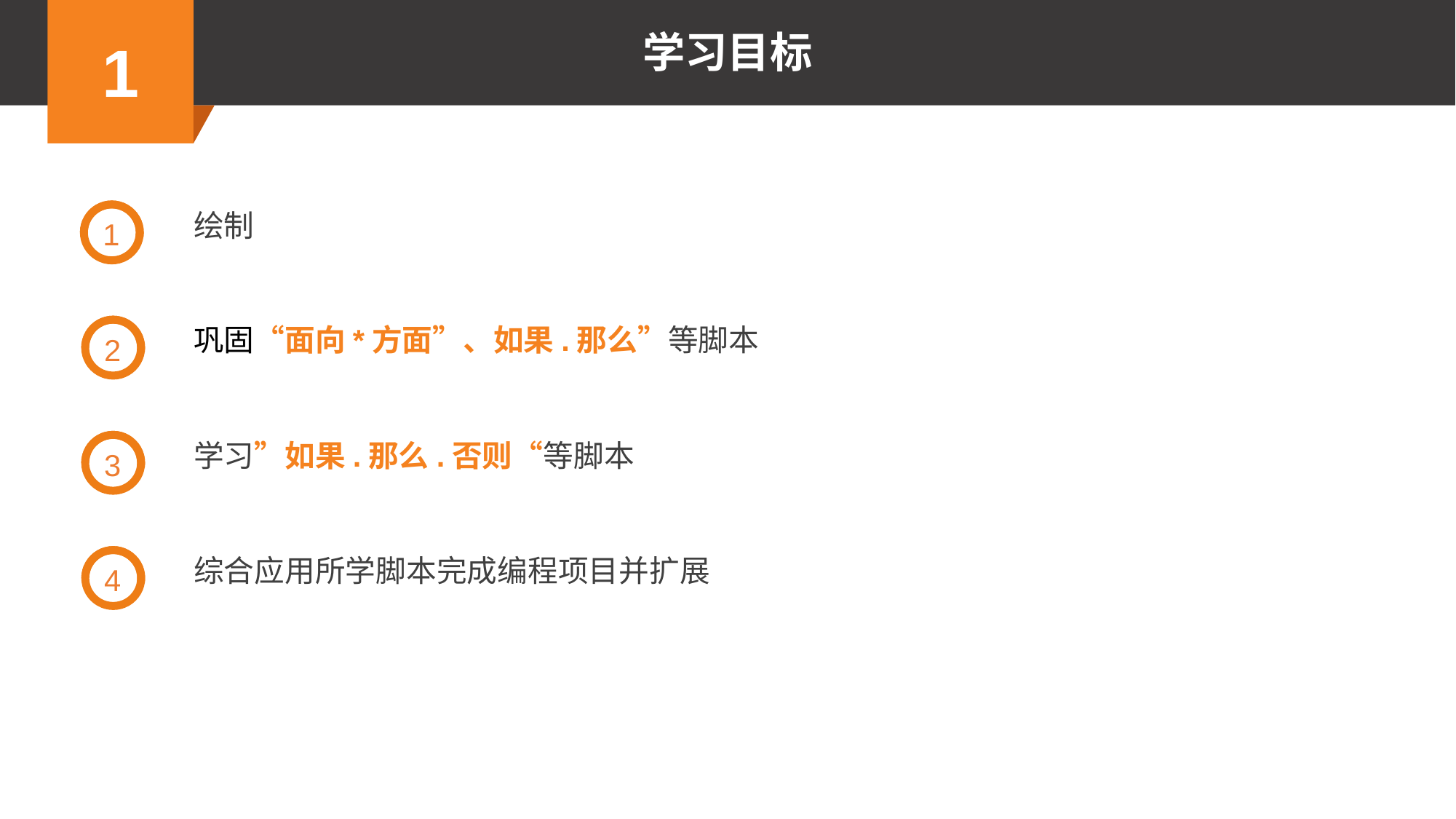

1
绘制

2
巩固“面向*方面”、如果.那么”等脚本

3
学习”如果.那么.否则“等脚本

4
综合应用所学脚本完成编程项目并扩展